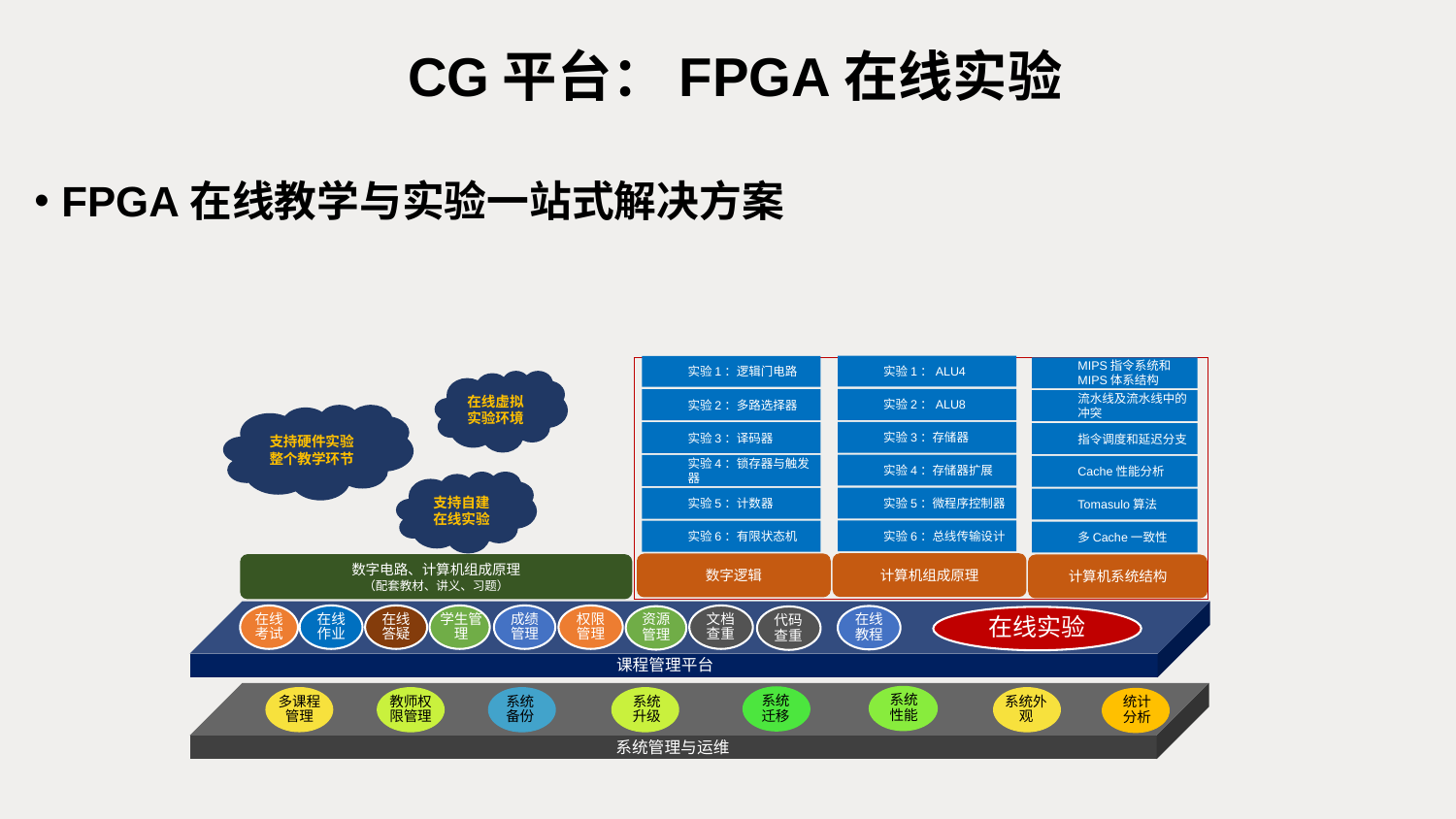

CG平台：FPGA在线实验
FPGA在线教学与实验一站式解决方案
实验1：ALU4
实验1：逻辑门电路
MIPS指令系统和MIPS体系结构
流水线及流水线中的冲突
指令调度和延迟分支
Cache性能分析
Tomasulo算法
多Cache一致性

在线虚拟实验环境
实验2：ALU8
实验2：多路选择器
支持硬件实验整个教学环节
实验3：存储器
实验3：译码器
实验4：存储器扩展
实验4：锁存器与触发器
支持自建在线实验
实验5：微程序控制器
实验5：计数器
实验6：总线传输设计
实验6：有限状态机
计算机组成原理
数字逻辑
数字电路、计算机组成原理
（配套教材、讲义、习题）
计算机系统结构

在线考试

在线作业

在线答疑

学生管理

成绩管理

权限管理

文档查重

在线教程

资源管理

代码查重

在线实验
课程管理平台

系统性能

系统迁移

多课程管理

教师权限管理

系统备份

系统升级

系统外观

统计分析
系统管理与运维